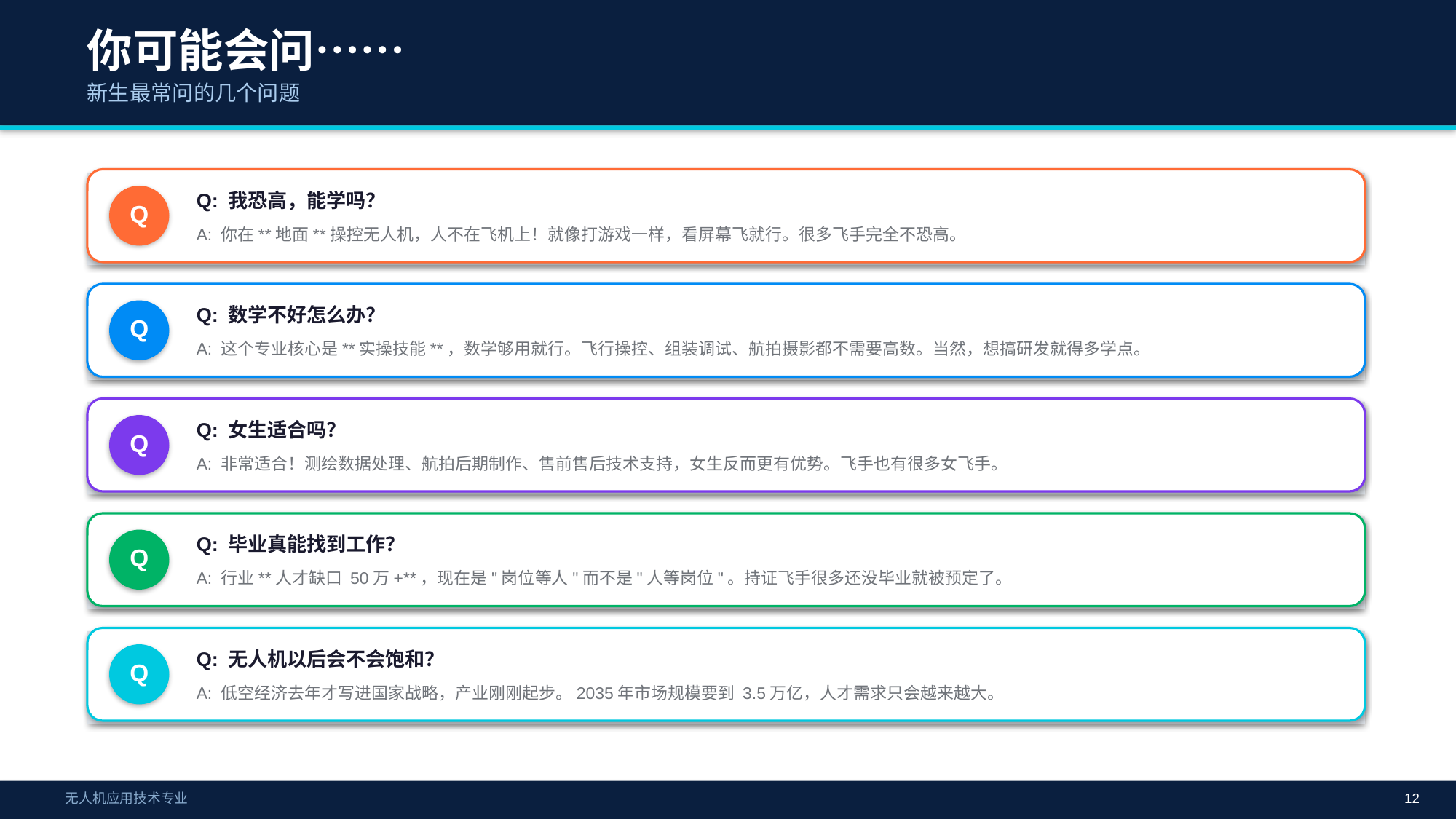

你可能会问……
新生最常问的几个问题

Q: 我恐高，能学吗？

Q
A: 你在**地面**操控无人机，人不在飞机上！就像打游戏一样，看屏幕飞就行。很多飞手完全不恐高。

Q: 数学不好怎么办？

Q
A: 这个专业核心是**实操技能**，数学够用就行。飞行操控、组装调试、航拍摄影都不需要高数。当然，想搞研发就得多学点。

Q: 女生适合吗？

Q
A: 非常适合！测绘数据处理、航拍后期制作、售前售后技术支持，女生反而更有优势。飞手也有很多女飞手。

Q: 毕业真能找到工作？

Q
A: 行业**人才缺口 50万+**，现在是"岗位等人"而不是"人等岗位"。持证飞手很多还没毕业就被预定了。

Q: 无人机以后会不会饱和？

Q
A: 低空经济去年才写进国家战略，产业刚刚起步。2035年市场规模要到 3.5万亿，人才需求只会越来越大。

无人机应用技术专业
12